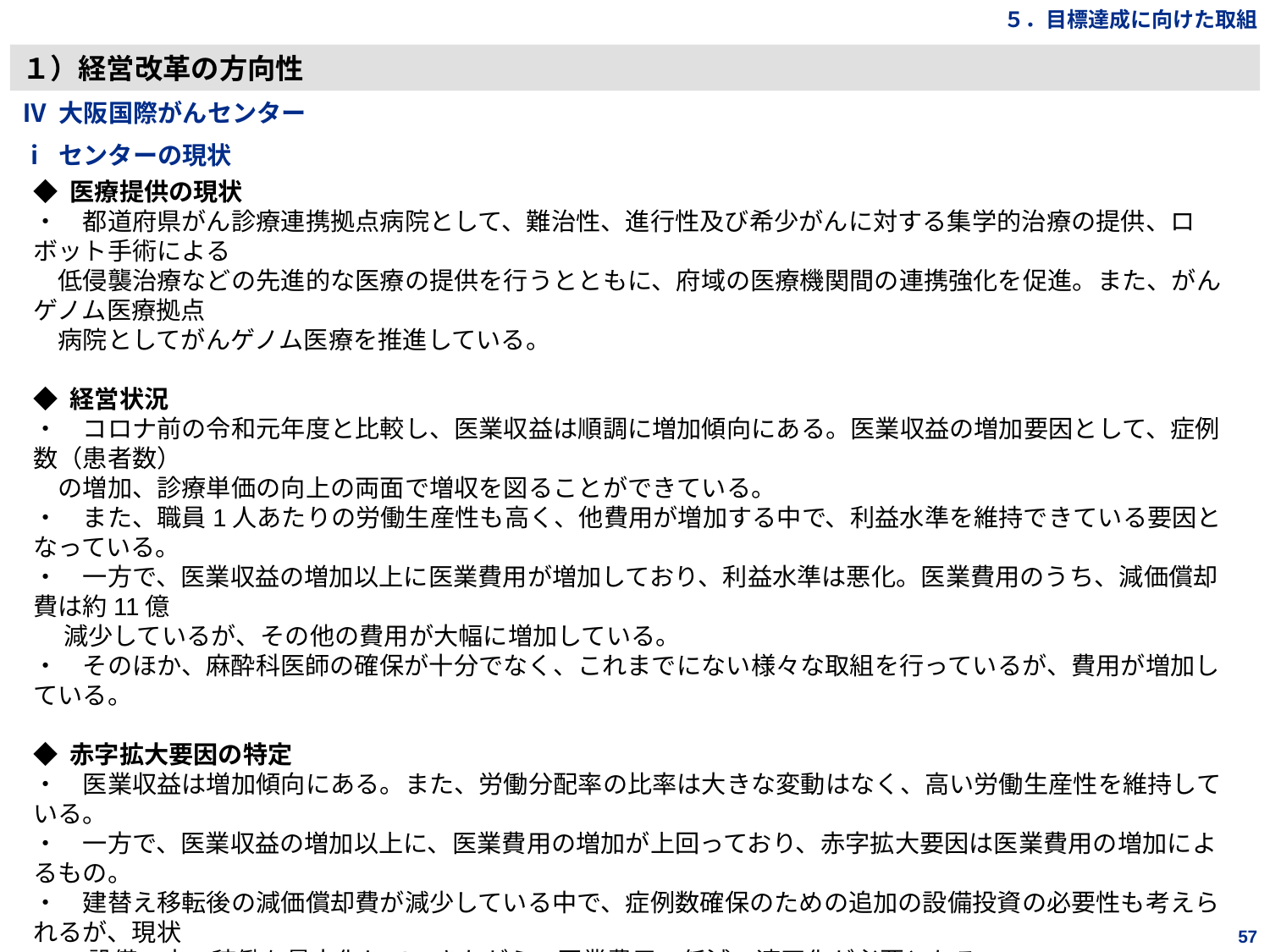

５．目標達成に向けた取組
１）経営改革の方向性
Ⅳ 大阪国際がんセンター
ⅰ センターの現状
◆ 医療提供の現状
・　都道府県がん診療連携拠点病院として、難治性、進行性及び希少がんに対する集学的治療の提供、ロボット手術による
　低侵襲治療などの先進的な医療の提供を行うとともに、府域の医療機関間の連携強化を促進。また、がんゲノム医療拠点
　病院としてがんゲノム医療を推進している。

◆ 経営状況
・　コロナ前の令和元年度と比較し、医業収益は順調に増加傾向にある。医業収益の増加要因として、症例数（患者数）
　の増加、診療単価の向上の両面で増収を図ることができている。
・　また、職員1人あたりの労働生産性も高く、他費用が増加する中で、利益水準を維持できている要因となっている。
・　一方で、医業収益の増加以上に医業費用が増加しており、利益水準は悪化。医業費用のうち、減価償却費は約11億
　 減少しているが、その他の費用が大幅に増加している。
・　そのほか、麻酔科医師の確保が十分でなく、これまでにない様々な取組を行っているが、費用が増加している。

◆ 赤字拡大要因の特定
・　医業収益は増加傾向にある。また、労働分配率の比率は大きな変動はなく、高い労働生産性を維持している。
・　一方で、医業収益の増加以上に、医業費用の増加が上回っており、赤字拡大要因は医業費用の増加によるもの。
・　建替え移転後の減価償却費が減少している中で、症例数確保のための追加の設備投資の必要性も考えられるが、現状
　 の設備の中で稼働を最大化していきながら、医業費用の低減、適正化が必要となる。

◆ 今後の医療需要予測等
・　大阪府においては、令和７年から令和22年にかけて、がん患者数は０～５％増加、がんの手術療法の需要は5～10％
　 減少し、放射線療法の需要は20～30％増加、薬物療法は10～20％増加することが見込まれている。
・　平成29年の建替え再整備にあわせて導入した医療機器を中心に、大規模な設備投資が必要。
57